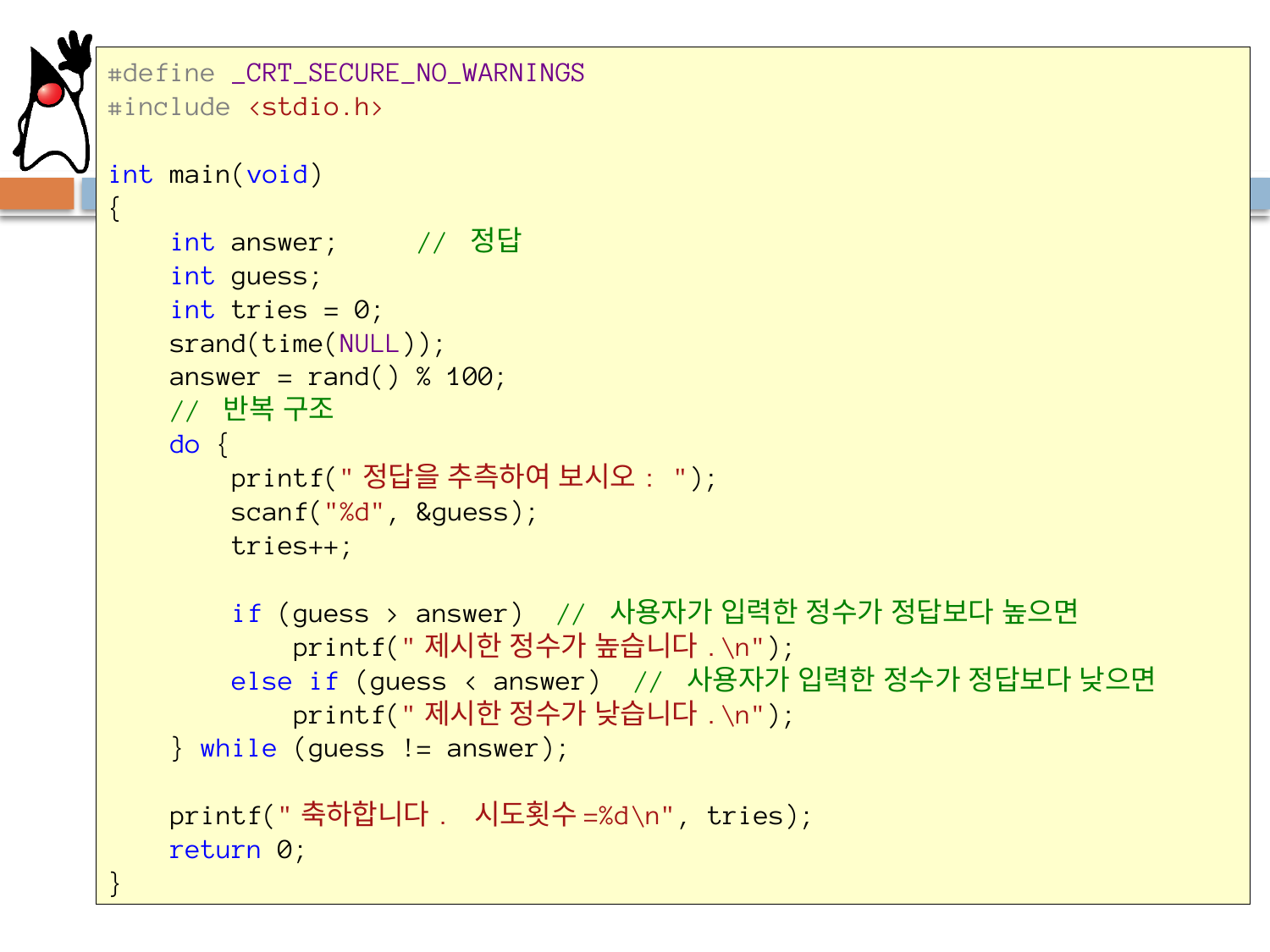

# Sol:
#define _CRT_SECURE_NO_WARNINGS
#include <stdio.h>

int main(void)
{
    int answer;     // 정답
    int guess;
    int tries = 0;
    srand(time(NULL));
    answer = rand() % 100;
    // 반복 구조
    do {
        printf("정답을 추측하여 보시오: ");
        scanf("%d", &guess);
        tries++;

        if (guess > answer)  // 사용자가 입력한 정수가 정답보다 높으면
            printf("제시한 정수가 높습니다.\n");
        else if (guess < answer)  // 사용자가 입력한 정수가 정답보다 낮으면
            printf("제시한 정수가 낮습니다.\n");
    } while (guess != answer);

    printf("축하합니다. 시도횟수=%d\n", tries);
    return 0;
}